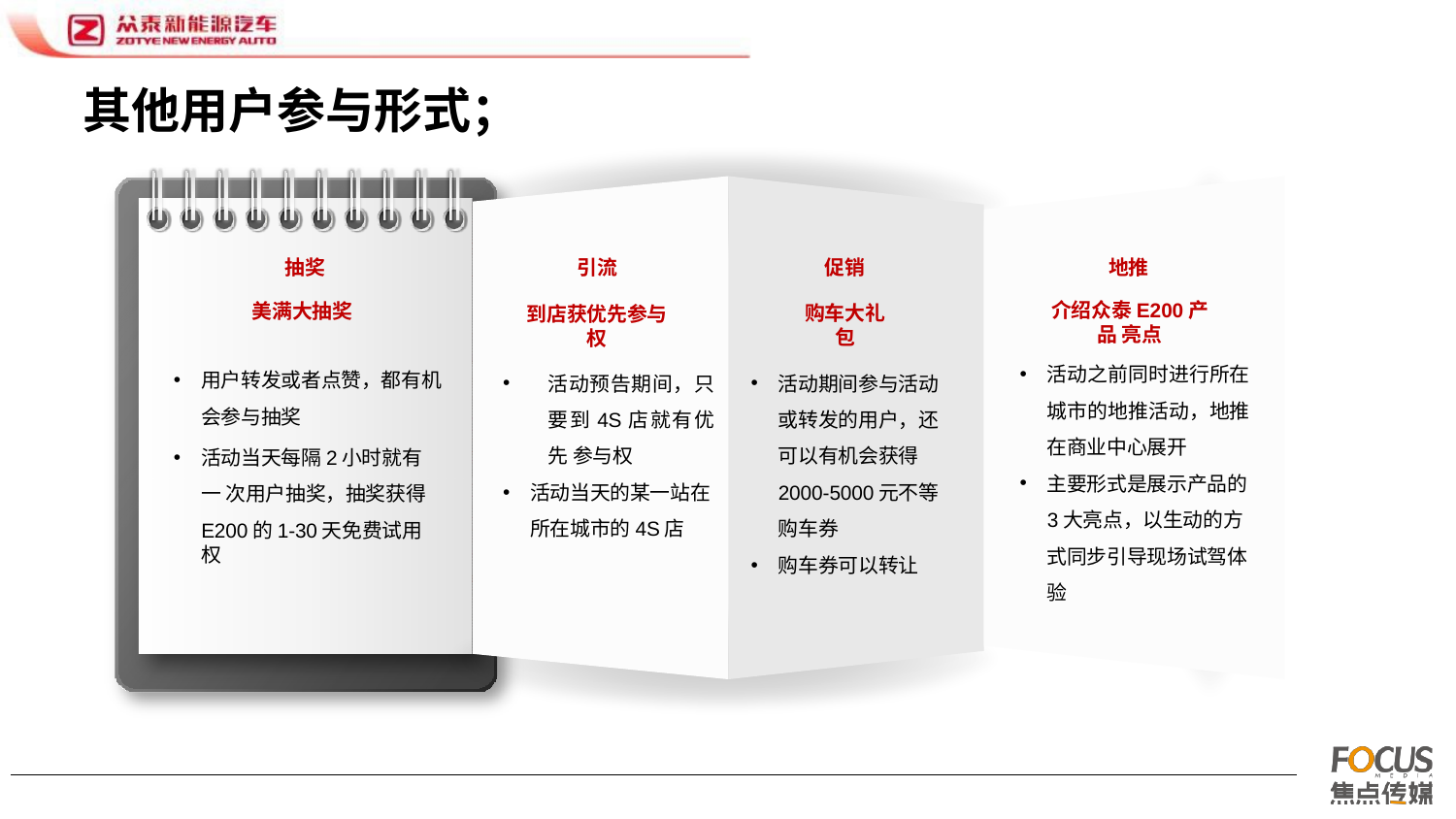

# 其他用户参与形式；

抽奖
美满大抽奖
引流
到店获优先参与权
促销
购车大礼包
地推
介绍众泰E200产品 亮点
活动之前同时进行所在 城市的地推活动，地推 在商业中心展开
主要形式是展示产品的
3大亮点，以生动的方 式同步引导现场试驾体 验
用户转发或者点赞，都有机 会参与抽奖
活动当天每隔2小时就有一 次用户抽奖，抽奖获得
E200的1-30天免费试用权
活动预告期间，只 要到4S店就有优先 参与权
活动当天的某一站在 所在城市的4S店
活动期间参与活动 或转发的用户，还 可以有机会获得 2000-5000元不等 购车券
购车券可以转让